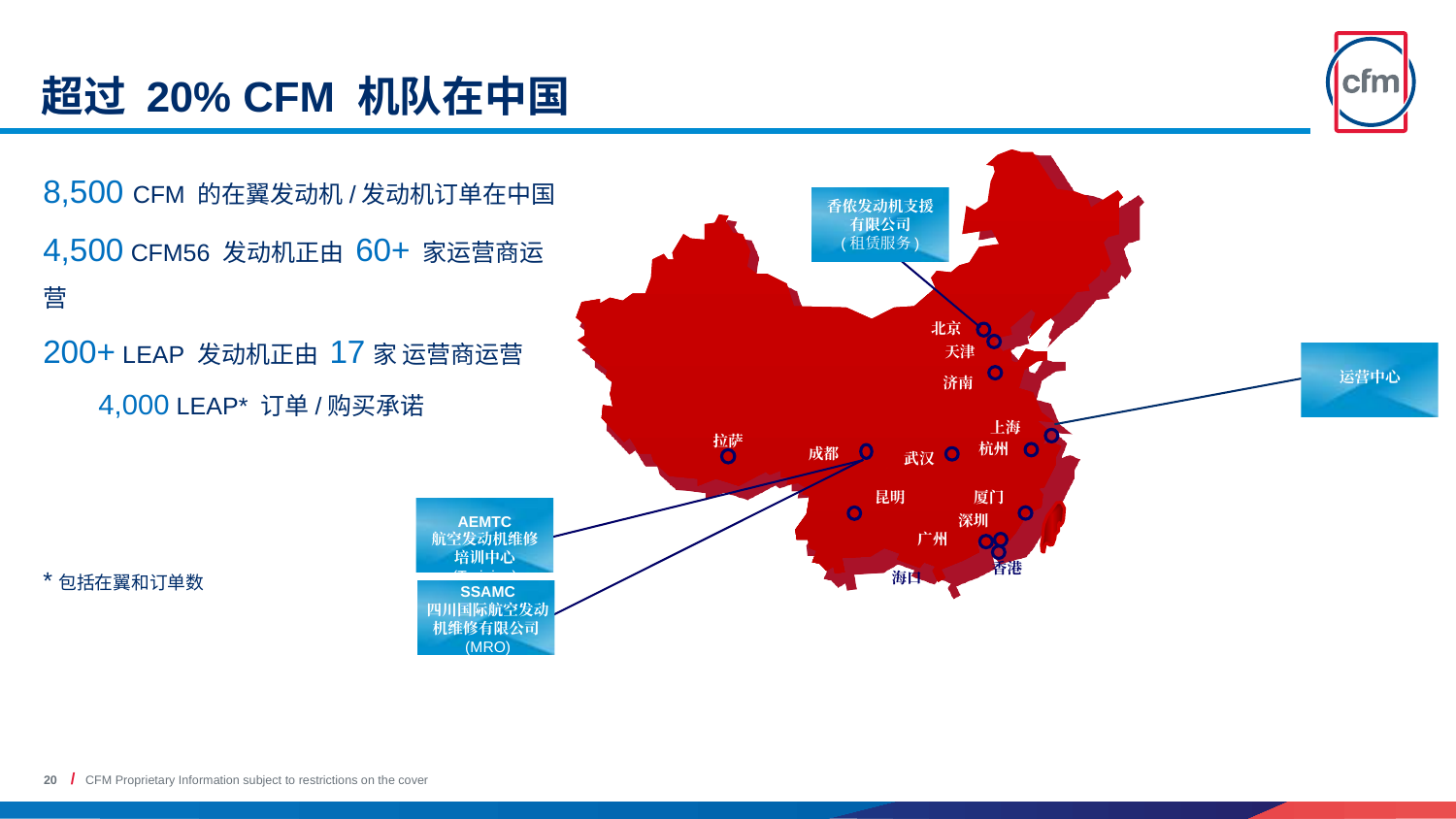

# 超过 20% CFM 机队在中国
8,500 CFM 的在翼发动机/发动机订单在中国
4,500 CFM56 发动机正由 60+ 家运营商运营
200+ LEAP 发动机正由 17家 运营商运营
	4,000 LEAP* 订单/购买承诺

*包括在翼和订单数

香侬发动机支援有限公司
(租赁服务)

北京

天津

运营中心

济南

上海
拉萨

杭州
成都

武汉

昆明
厦门

深圳

AEMTC
航空发动机维修培训中心
(Training)
广州

香港
海口
SSAMC
四川国际航空发动机维修有限公司(MRO)